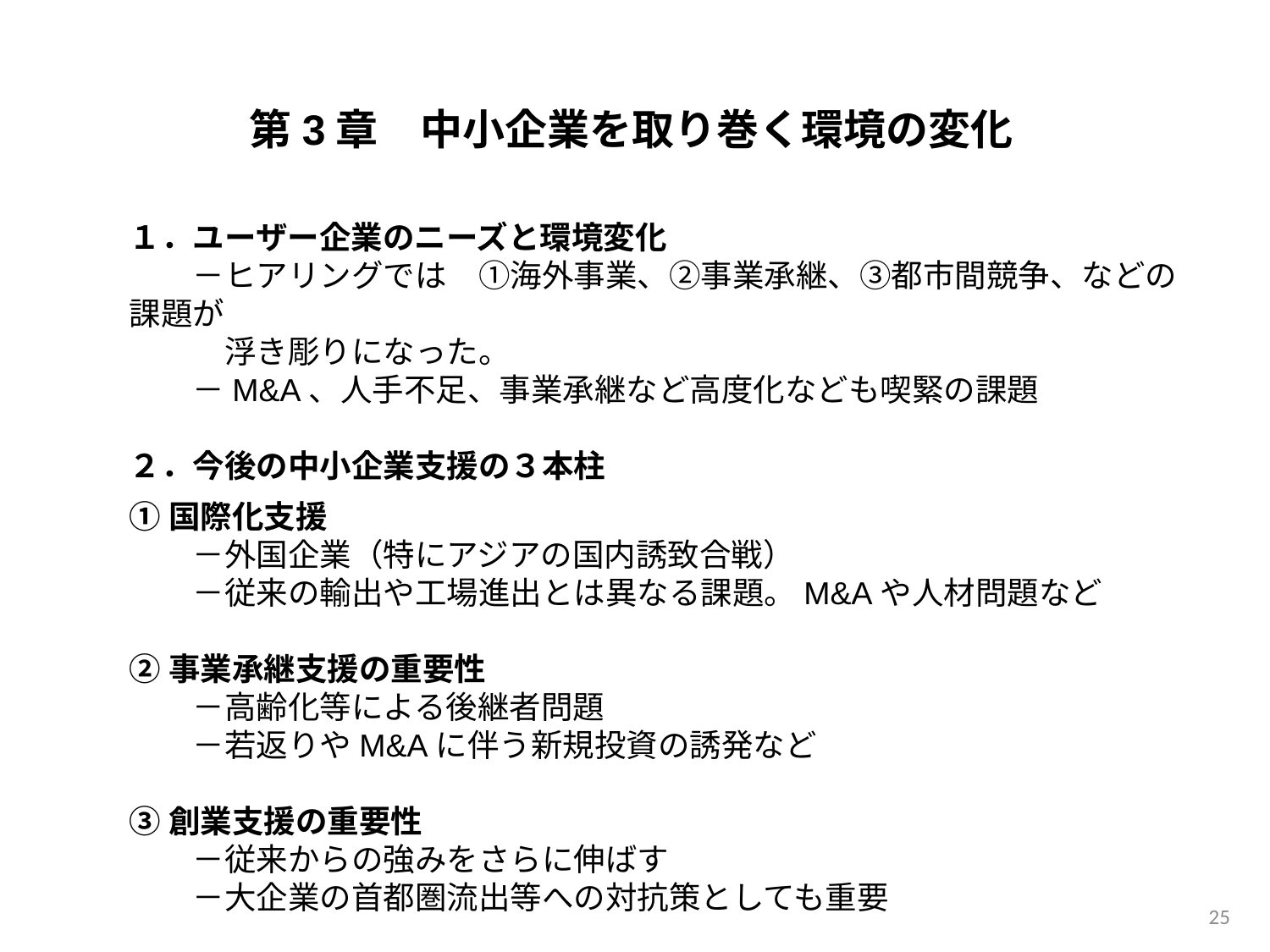

第3章　中小企業を取り巻く環境の変化
１．ユーザー企業のニーズと環境変化
　　－ヒアリングでは　①海外事業、②事業承継、③都市間競争、などの課題が
　　　浮き彫りになった。
　　－M&A、人手不足、事業承継など高度化なども喫緊の課題

２．今後の中小企業支援の３本柱

①国際化支援
　　－外国企業（特にアジアの国内誘致合戦）
　　－従来の輸出や工場進出とは異なる課題。M&Aや人材問題など

②事業承継支援の重要性
　　－高齢化等による後継者問題
　　－若返りやM&Aに伴う新規投資の誘発など

③創業支援の重要性
　　－従来からの強みをさらに伸ばす
　　－大企業の首都圏流出等への対抗策としても重要
25